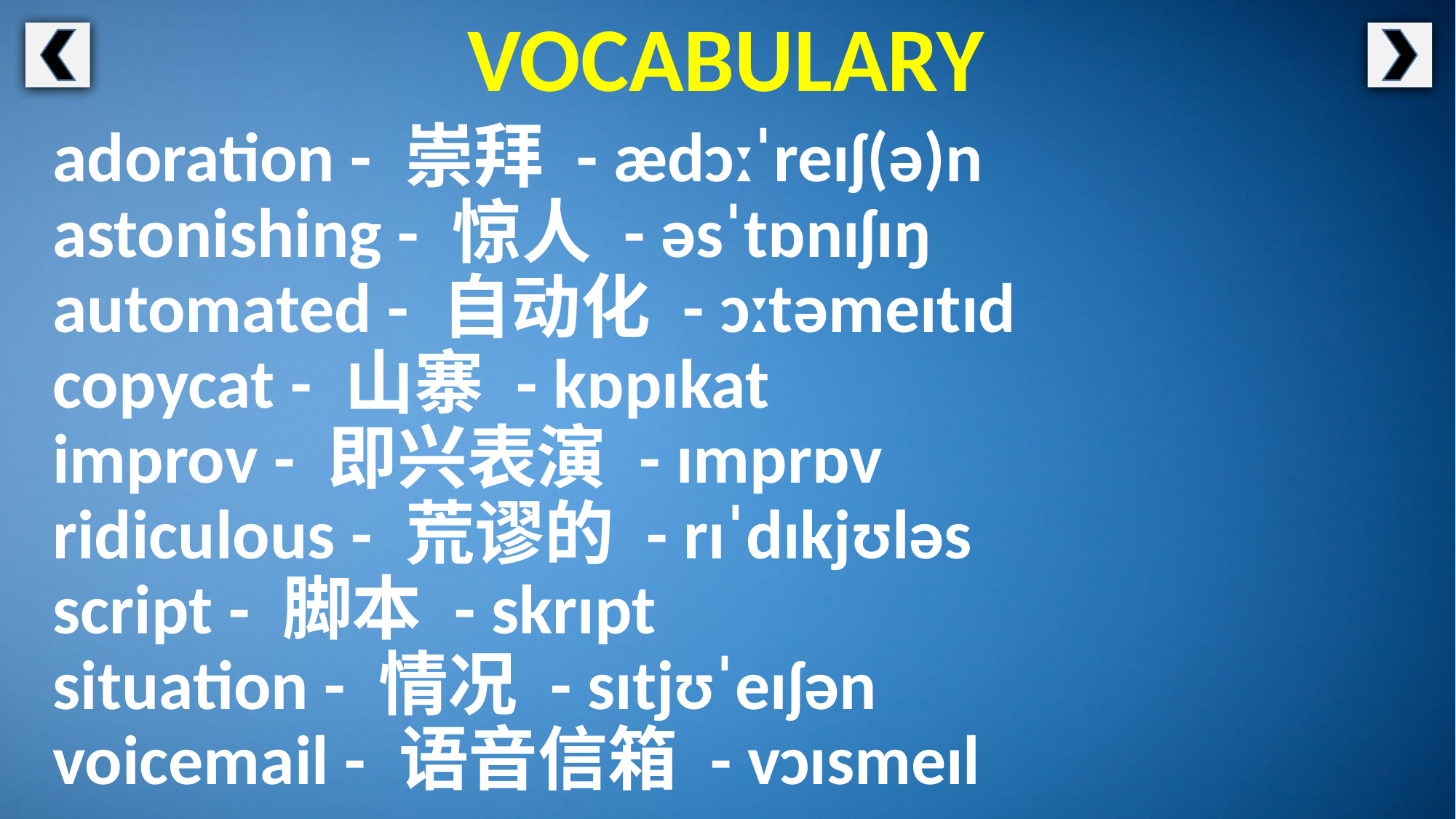

VOCABULARY
adoration - 崇拜 - ædɔːˈreɪʃ(ə)n
astonishing - 惊人 - əsˈtɒnɪʃɪŋ
automated - 自动化 - ɔːtəmeɪtɪd
copycat - 山寨 - kɒpɪkat
improv - 即兴表演 - ɪmprɒv
ridiculous - 荒谬的 - rɪˈdɪkjʊləs
script - 脚本 - skrɪpt
situation - 情况 - sɪtjʊˈeɪʃən
voicemail - 语音信箱 - vɔɪsmeɪl